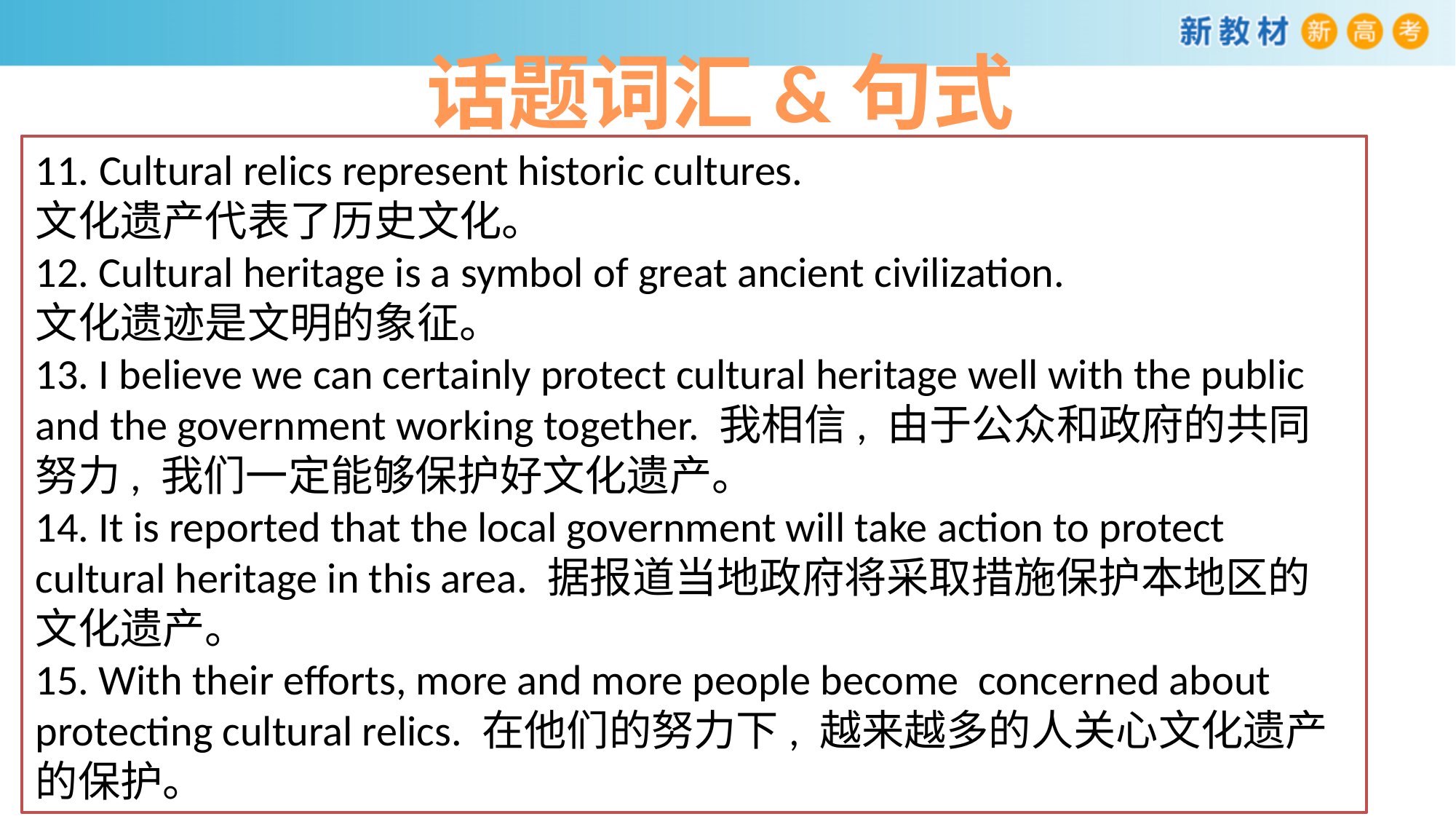

话题词汇&句式
11. Cultural relics represent historic cultures.
文化遗产代表了历史文化。
12. Cultural heritage is a symbol of great ancient civilization.
文化遗迹是文明的象征。
13. I believe we can certainly protect cultural heritage well with the public and the government working together. 我相信, 由于公众和政府的共同努力, 我们一定能够保护好文化遗产。
14. It is reported that the local government will take action to protect cultural heritage in this area. 据报道当地政府将采取措施保护本地区的文化遗产。
15. With their efforts, more and more people become  concerned about protecting cultural relics. 在他们的努力下, 越来越多的人关心文化遗产的保护。